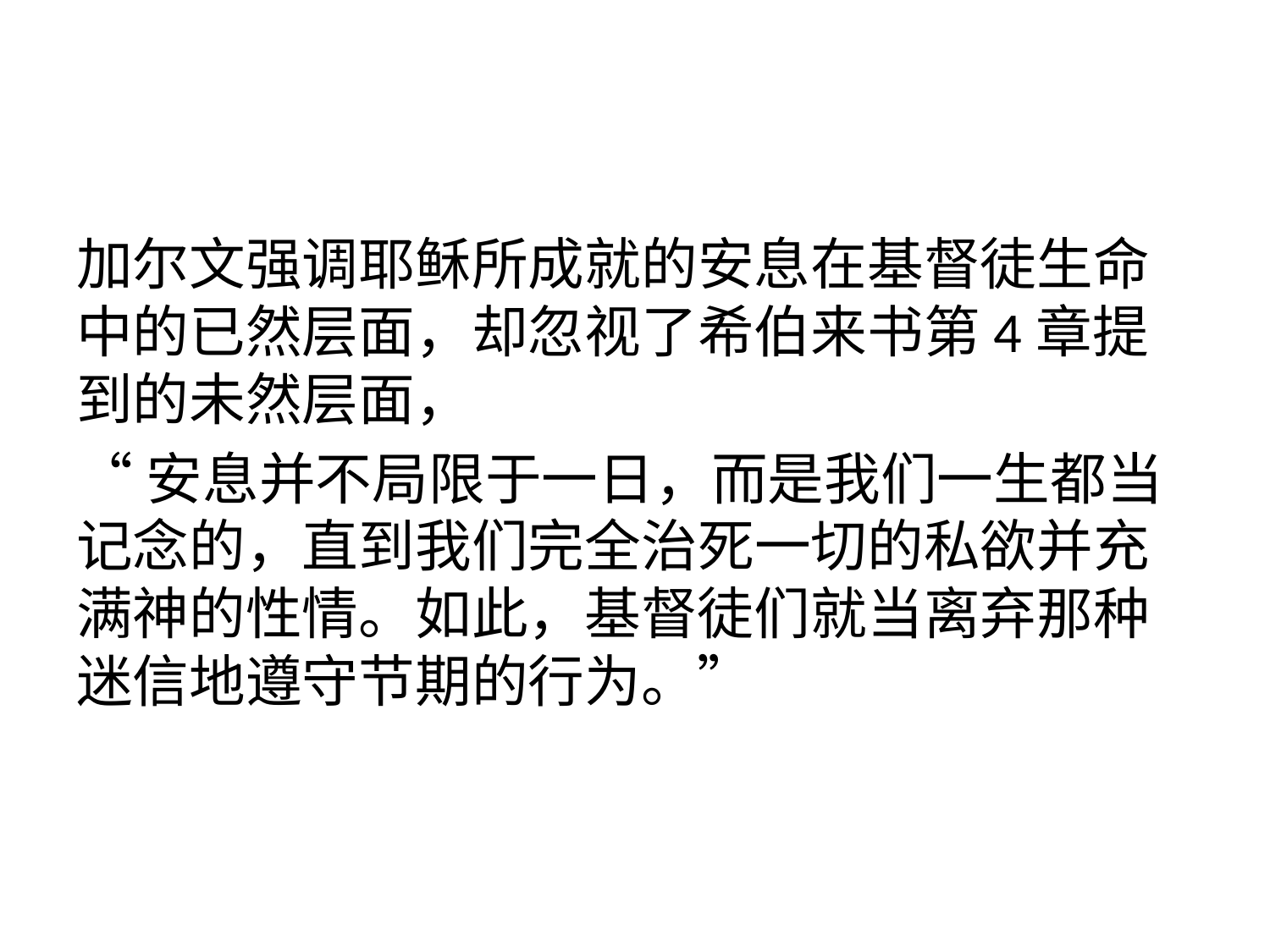

#
加尔文强调耶稣所成就的安息在基督徒生命中的已然层面，却忽视了希伯来书第4章提到的未然层面，
“安息并不局限于一日，而是我们一生都当记念的，直到我们完全治死一切的私欲并充满神的性情。如此，基督徒们就当离弃那种迷信地遵守节期的行为。”